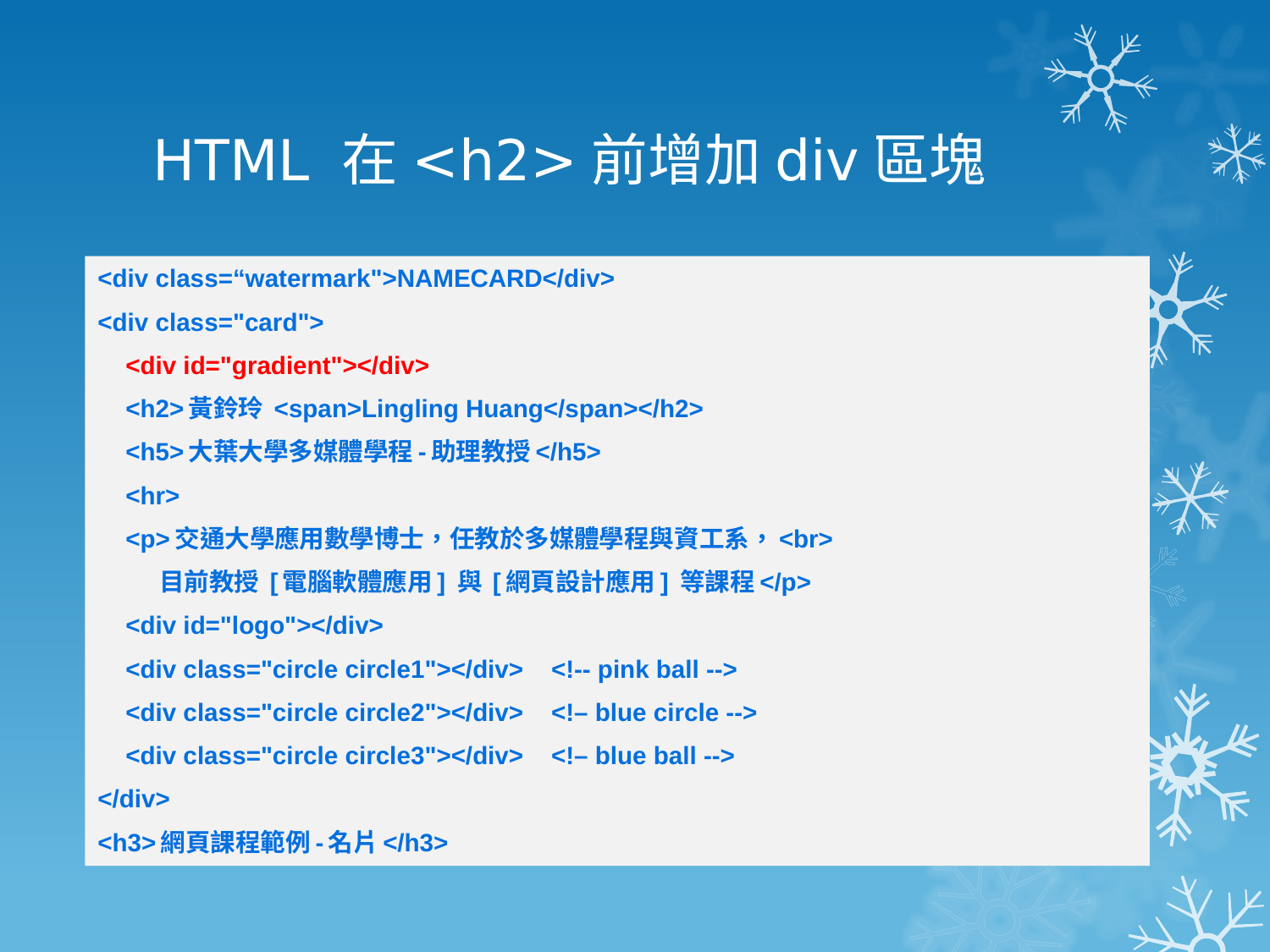

# HTML 在<h2>前增加div區塊
<div class=“watermark">NAMECARD</div>
<div class="card">
    <div id="gradient"></div>
    <h2>黃鈴玲 <span>Lingling Huang</span></h2>
    <h5>大葉大學多媒體學程-助理教授</h5>
    <hr>
    <p>交通大學應用數學博士，任教於多媒體學程與資工系，<br>
          目前教授 [電腦軟體應用] 與 [網頁設計應用] 等課程</p>
    <div id="logo"></div>
    <div class="circle circle1"></div>    <!-- pink ball -->
    <div class="circle circle2"></div>    <!– blue circle -->
    <div class="circle circle3"></div>    <!– blue ball -->
</div>
<h3>網頁課程範例-名片</h3>